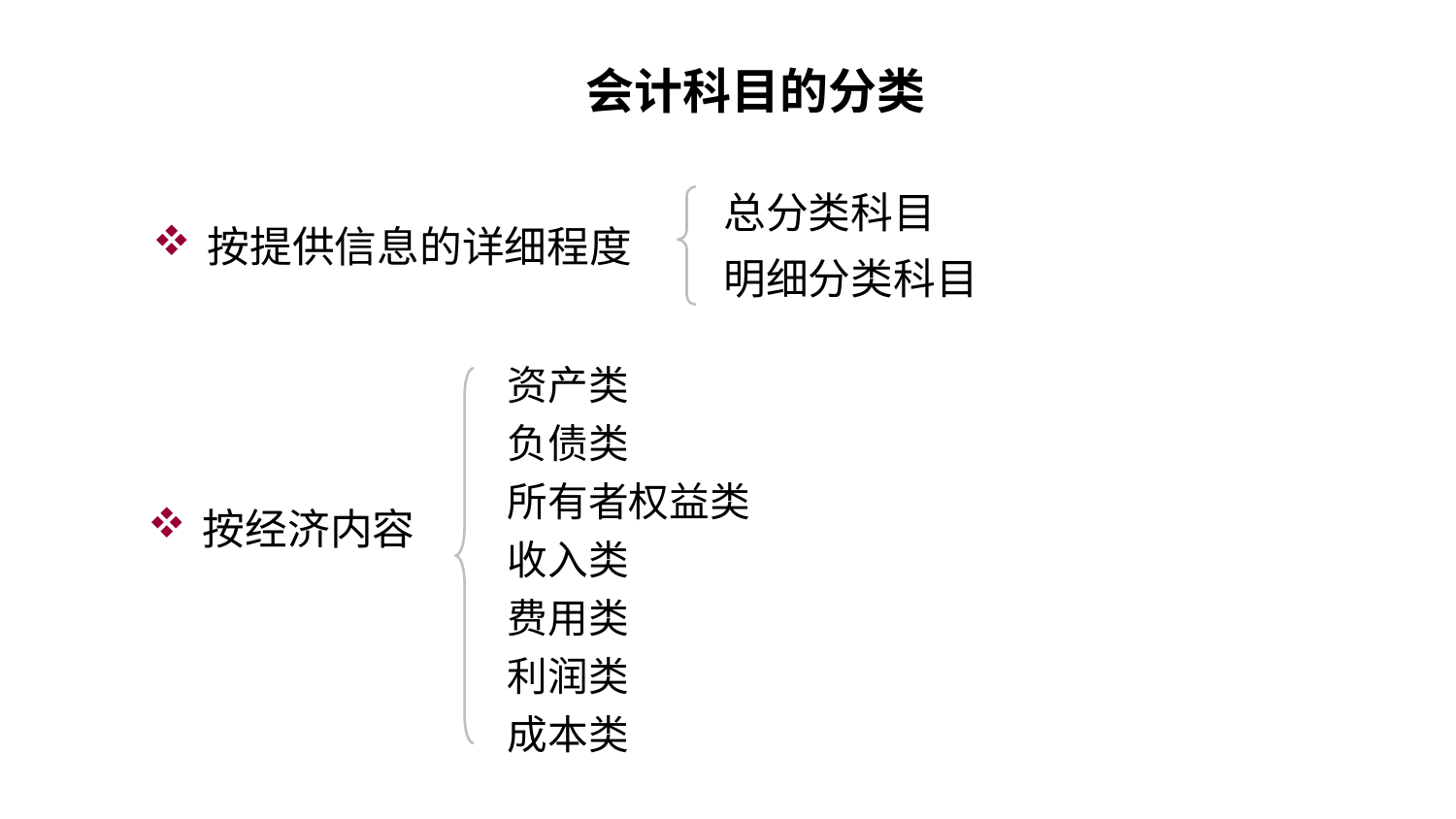

会计科目的分类

按提供信息的详细程度

总分类科目
明细分类科目

资产类
负债类
所有者权益类
收入类
费用类
利润类
成本类

按经济内容